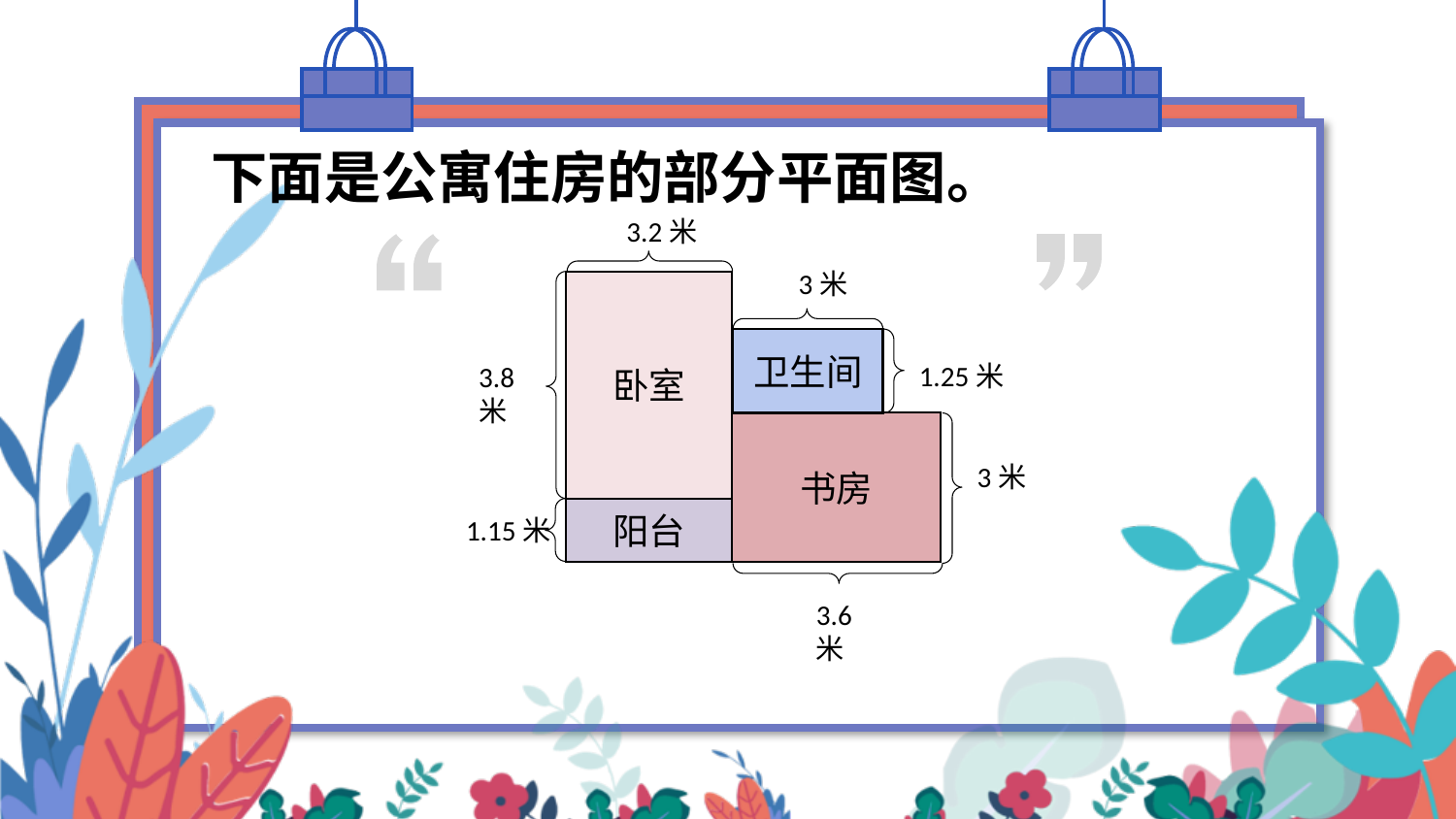

下面是公寓住房的部分平面图。

3.2米

3米

卧室
卫生间
书房
阳台

3.8米
1.25米

3米

1.15米
3.6米